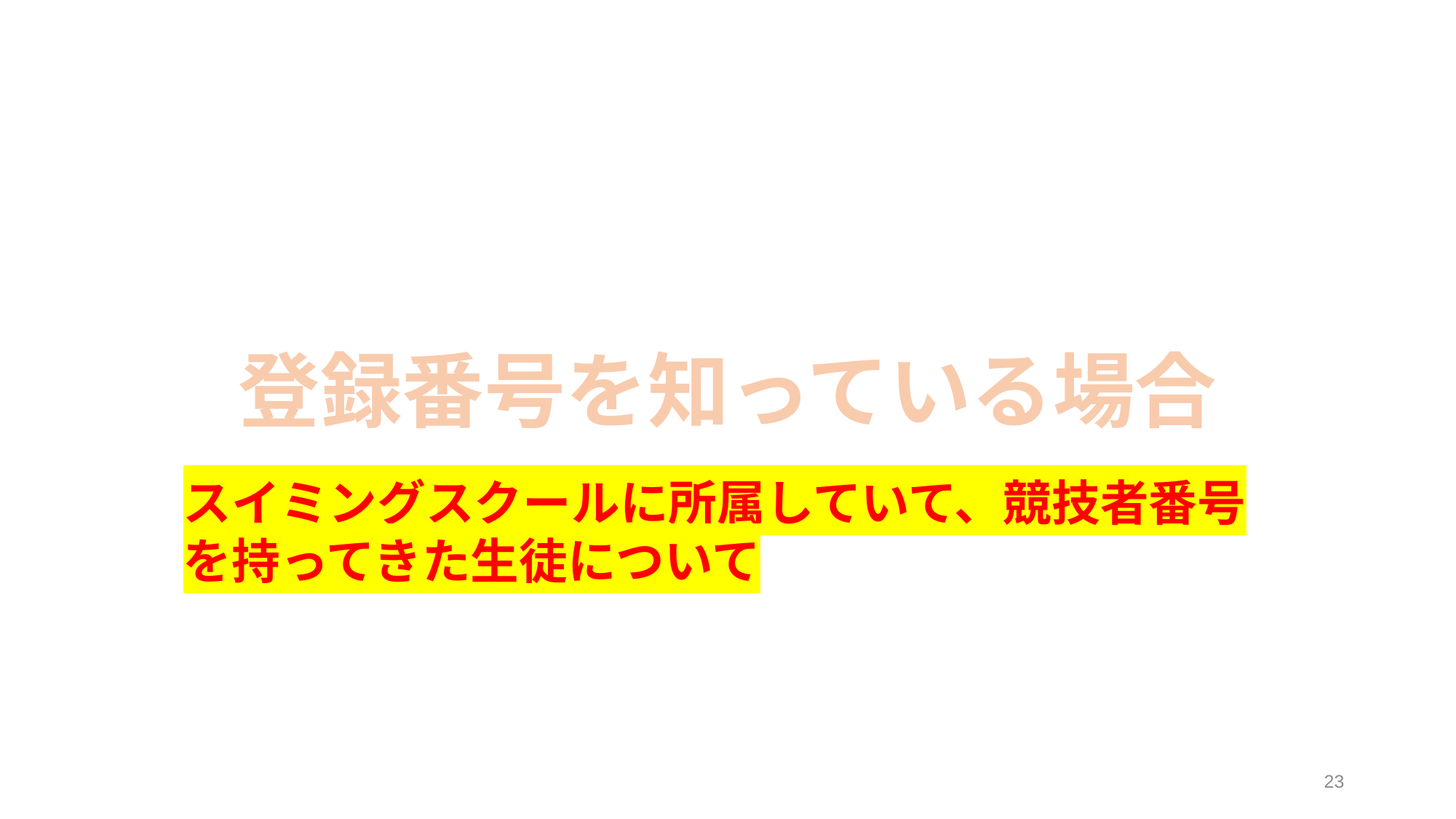

登録番号を知っている場合
スイミングスクールに所属していて、競技者番号を持ってきた生徒について
23